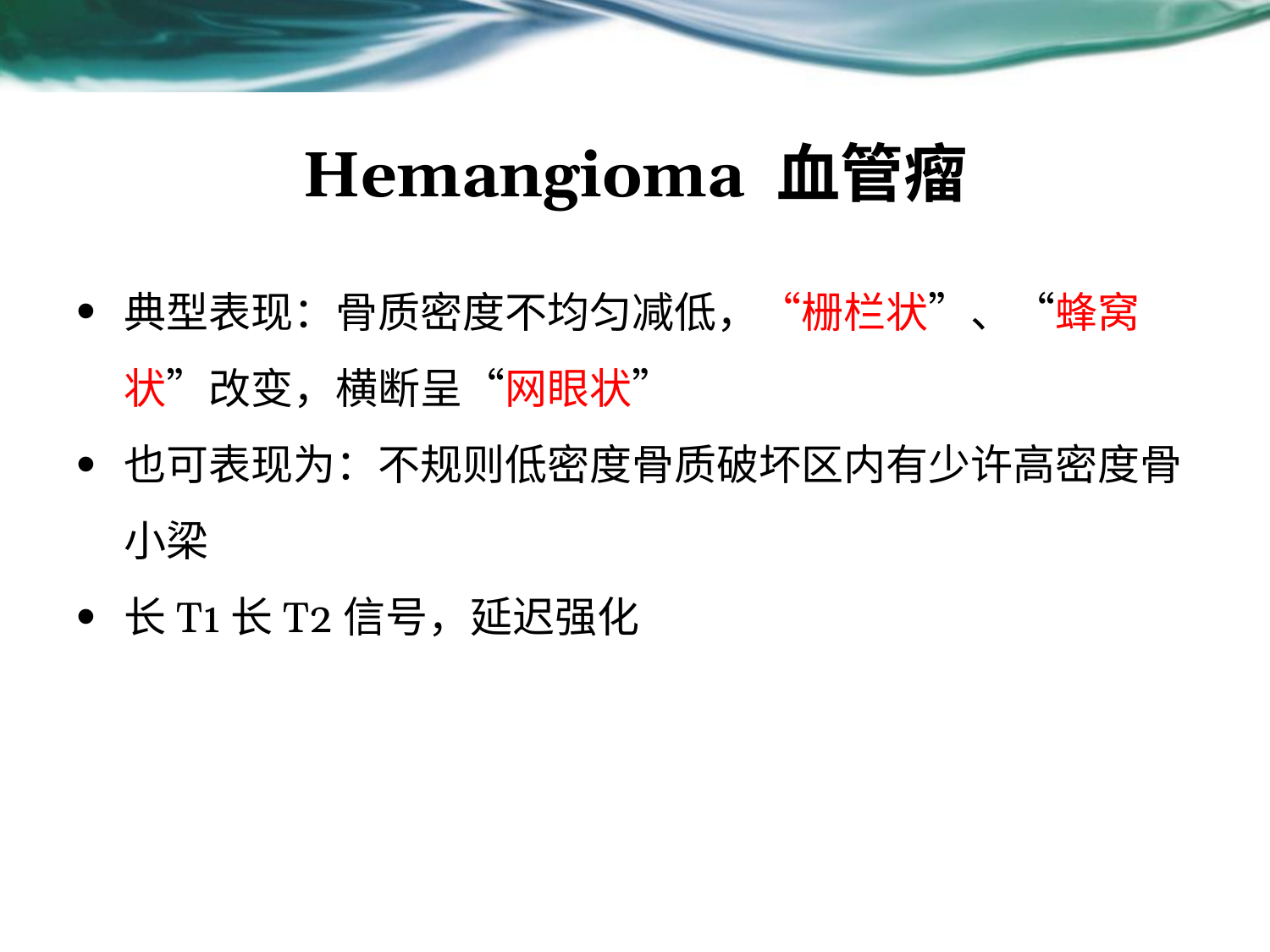

# Hemangioma 血管瘤
典型表现：骨质密度不均匀减低，“栅栏状”、“蜂窝状”改变，横断呈“网眼状”
也可表现为：不规则低密度骨质破坏区内有少许高密度骨小梁
长T1长T2信号，延迟强化